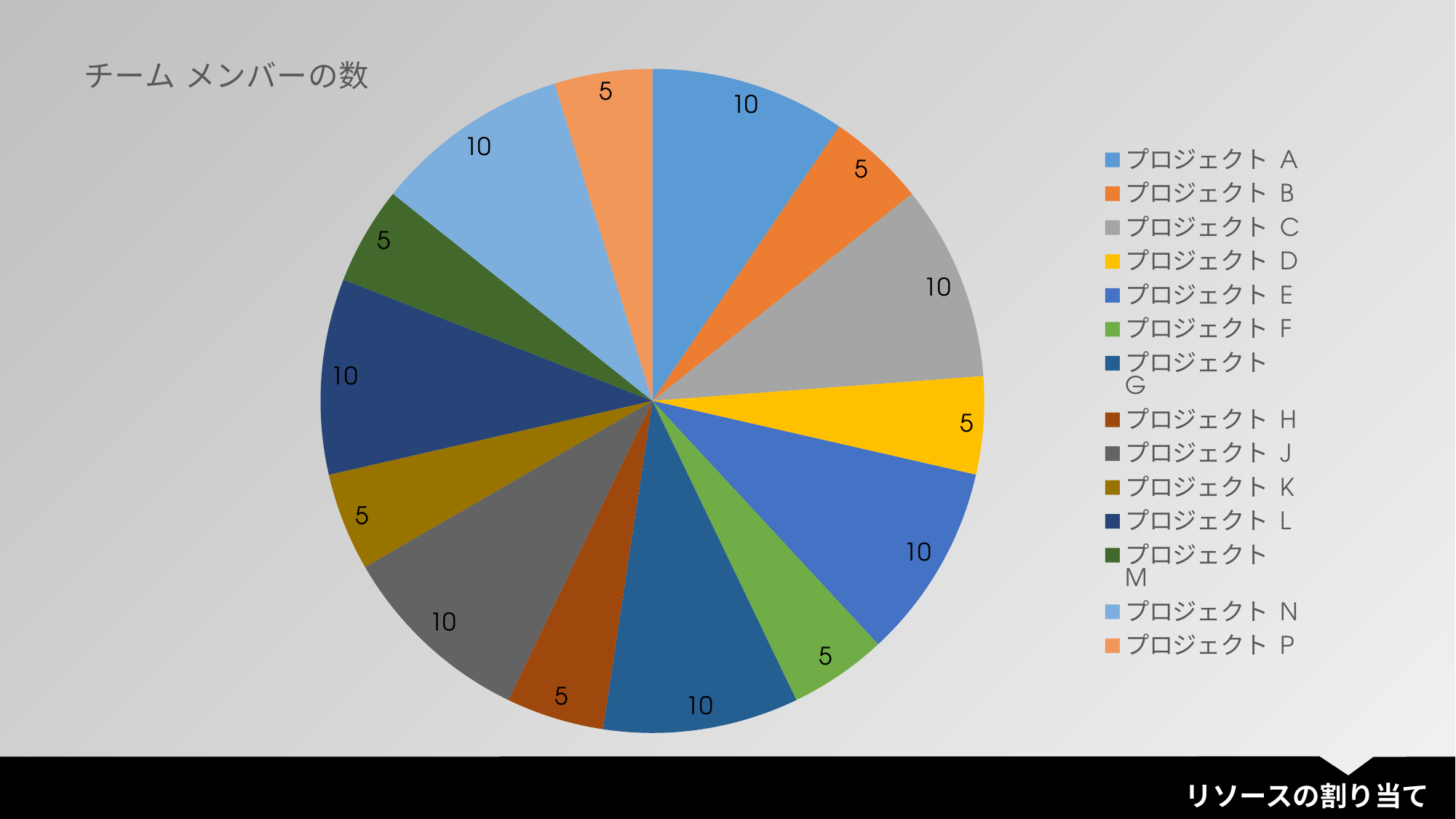

### Chart:

| Category | チーム メンバーの数 |
|---|---|
| プロジェクト A | 10.0 |
| プロジェクト B | 5.0 |
| プロジェクト C | 10.0 |
| プロジェクト D | 5.0 |
| プロジェクト E | 10.0 |
| プロジェクト F | 5.0 |
| プロジェクト G | 10.0 |
| プロジェクト H | 5.0 |
| プロジェクト J | 10.0 |
| プロジェクト K | 5.0 |
| プロジェクト L | 10.0 |
| プロジェクト M | 5.0 |
| プロジェクト N | 10.0 |
| プロジェクト P | 5.0 |
リソースの割り当て